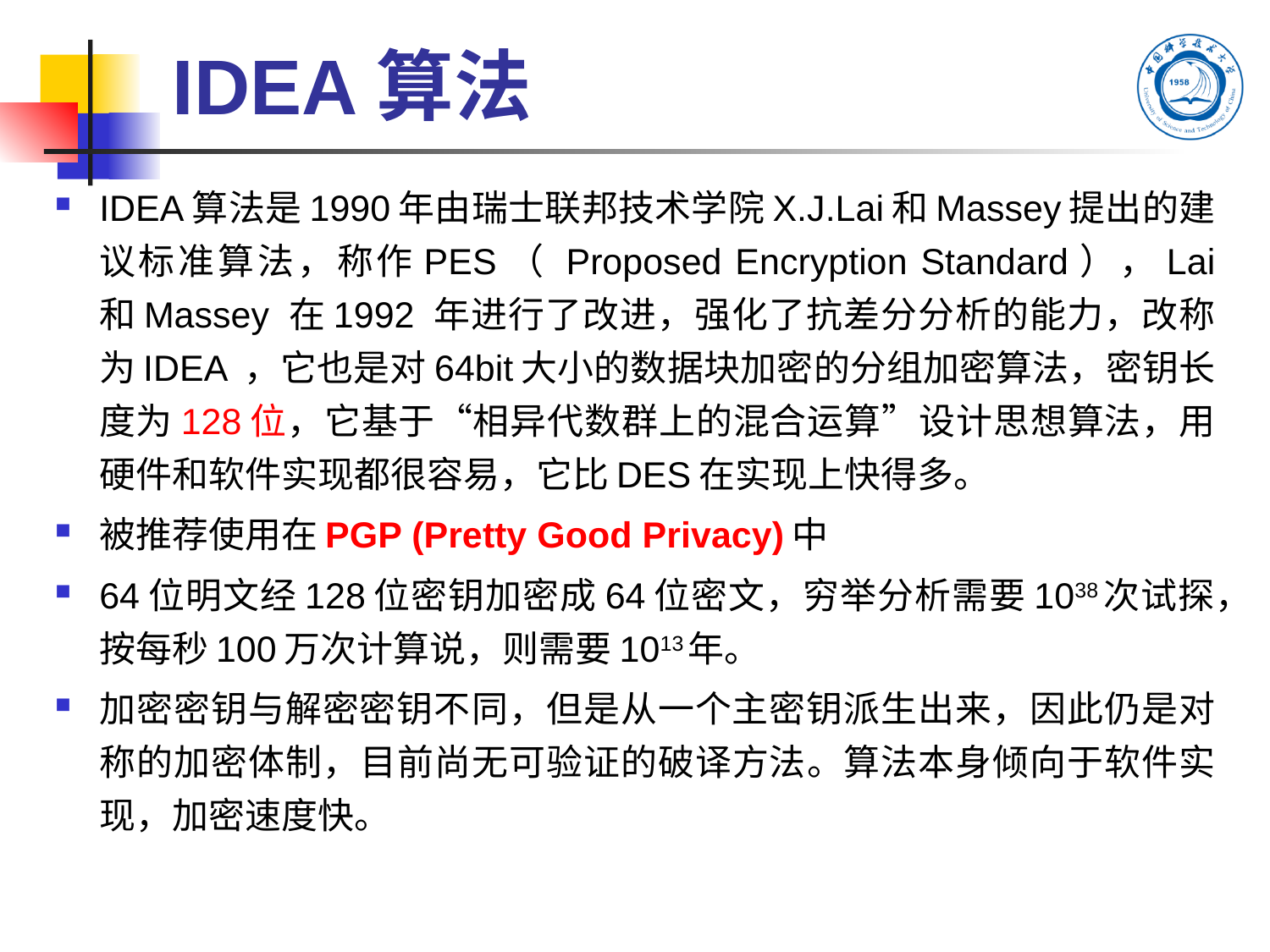

# IDEA算法
IDEA算法是1990年由瑞士联邦技术学院X.J.Lai和Massey提出的建议标准算法，称作PES（ Proposed Encryption Standard），Lai 和Massey 在1992 年进行了改进，强化了抗差分分析的能力，改称为IDEA ，它也是对64bit大小的数据块加密的分组加密算法，密钥长度为128位，它基于“相异代数群上的混合运算”设计思想算法，用硬件和软件实现都很容易，它比DES在实现上快得多。
被推荐使用在PGP (Pretty Good Privacy)中
64位明文经128位密钥加密成64位密文，穷举分析需要1038次试探，按每秒100万次计算说，则需要1013年。
加密密钥与解密密钥不同，但是从一个主密钥派生出来，因此仍是对称的加密体制，目前尚无可验证的破译方法。算法本身倾向于软件实现，加密速度快。